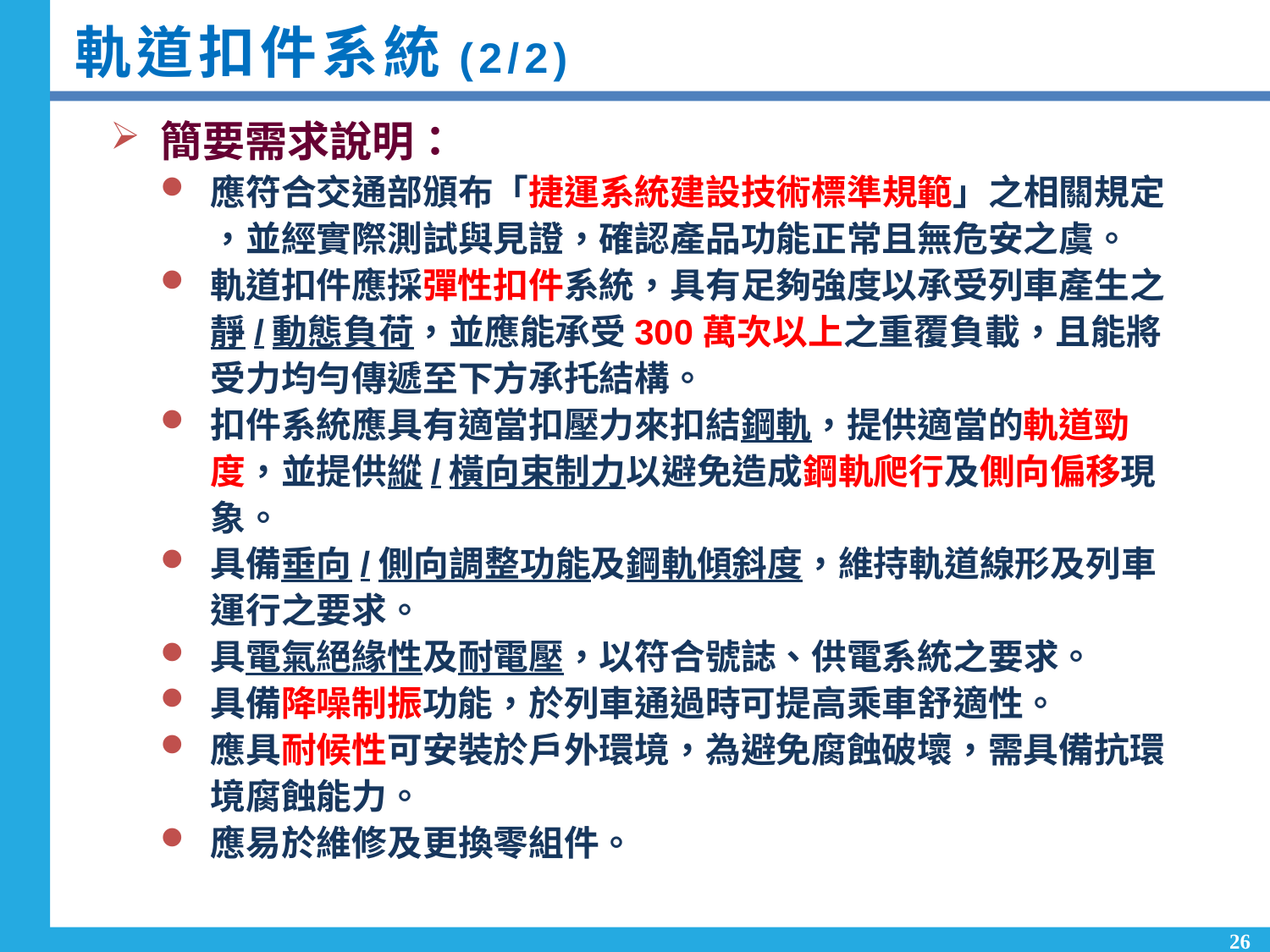

# 軌道扣件系統(2/2)
簡要需求說明：
應符合交通部頒布「捷運系統建設技術標準規範」之相關規定 ，並經實際測試與見證，確認產品功能正常且無危安之虞。
軌道扣件應採彈性扣件系統，具有足夠強度以承受列車產生之靜/動態負荷，並應能承受300萬次以上之重覆負載，且能將受力均勻傳遞至下方承托結構。
扣件系統應具有適當扣壓力來扣結鋼軌，提供適當的軌道勁度，並提供縱/橫向束制力以避免造成鋼軌爬行及側向偏移現象。
具備垂向/側向調整功能及鋼軌傾斜度，維持軌道線形及列車運行之要求。
具電氣絕緣性及耐電壓，以符合號誌、供電系統之要求。
具備降噪制振功能，於列車通過時可提高乘車舒適性。
應具耐候性可安裝於戶外環境，為避免腐蝕破壞，需具備抗環境腐蝕能力。
應易於維修及更換零組件。